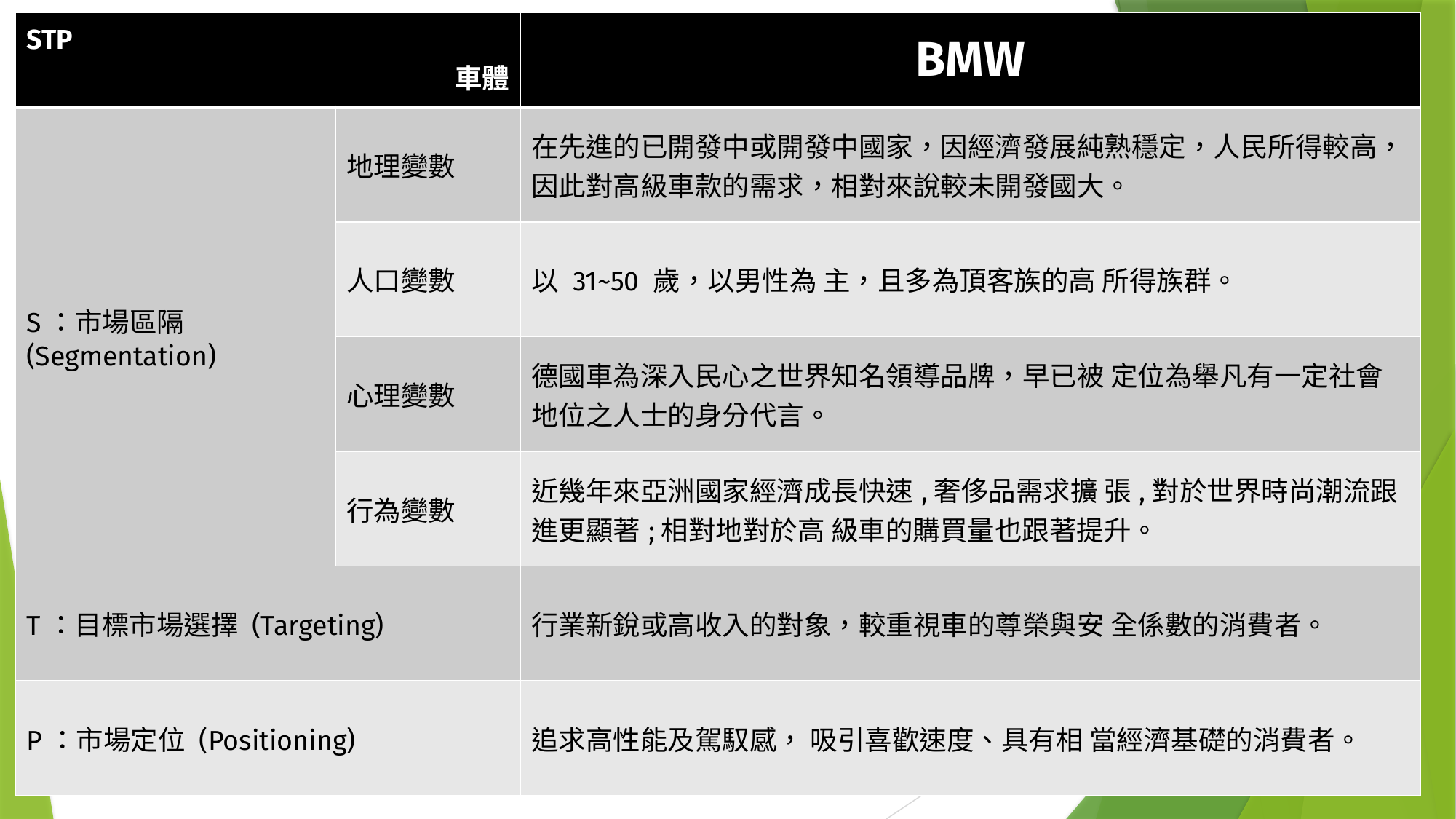

| STP 車體 |  | BMW |
| --- | --- | --- |
| S：市場區隔 (Segmentation) | 地理變數 | 在先進的已開發中或開發中國家，因經濟發展純熟穩定，人民所得較高，因此對高級車款的需求，相對來說較未開發國大。 |
|  | 人口變數 | 以 31~50 歲，以男性為 主，且多為頂客族的高 所得族群。 |
|  | 心理變數 | 德國車為深入民心之世界知名領導品牌，早已被 定位為舉凡有一定社會地位之人士的身分代言。 |
|  | 行為變數 | 近幾年來亞洲國家經濟成長快速,奢侈品需求擴 張,對於世界時尚潮流跟進更顯著;相對地對於高 級車的購買量也跟著提升。 |
| T：目標市場選擇 (Targeting) |  | 行業新銳或高收入的對象，較重視車的尊榮與安 全係數的消費者。 |
| P：市場定位 (Positioning) |  | 追求高性能及駕馭感， 吸引喜歡速度、具有相 當經濟基礎的消費者。 |
#